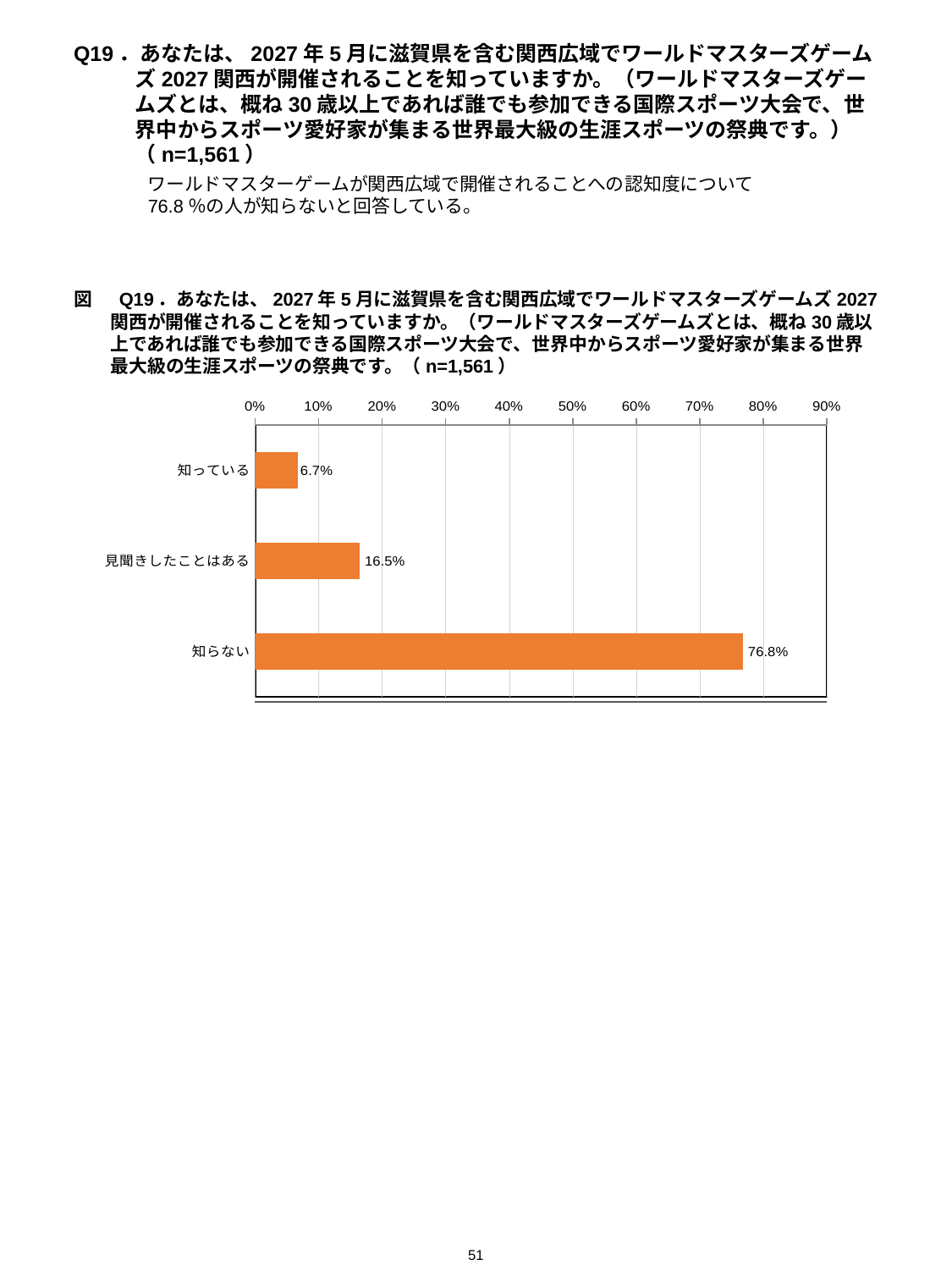

Q19．あなたは、2027年5月に滋賀県を含む関西広域でワールドマスターズゲームズ2027関西が開催されることを知っていますか。（ワールドマスターズゲームズとは、概ね30歳以上であれば誰でも参加できる国際スポーツ大会で、世界中からスポーツ愛好家が集まる世界最大級の生涯スポーツの祭典です。） （n=1,561）
ワールドマスターゲームが関西広域で開催されることへの認知度について
76.8％の人が知らないと回答している。
図　 Q19．あなたは、2027年5月に滋賀県を含む関西広域でワールドマスターズゲームズ2027関西が開催されることを知っていますか。（ワールドマスターズゲームズとは、概ね30歳以上であれば誰でも参加できる国際スポーツ大会で、世界中からスポーツ愛好家が集まる世界最大級の生涯スポーツの祭典です。（n=1,561）

### Chart

| Category |  |
|---|---|
| 知っている | 6.726457399103139 |
| 見聞きしたことはある | 16.46380525304292 |
| 知らない | 76.80973734785394 |
51